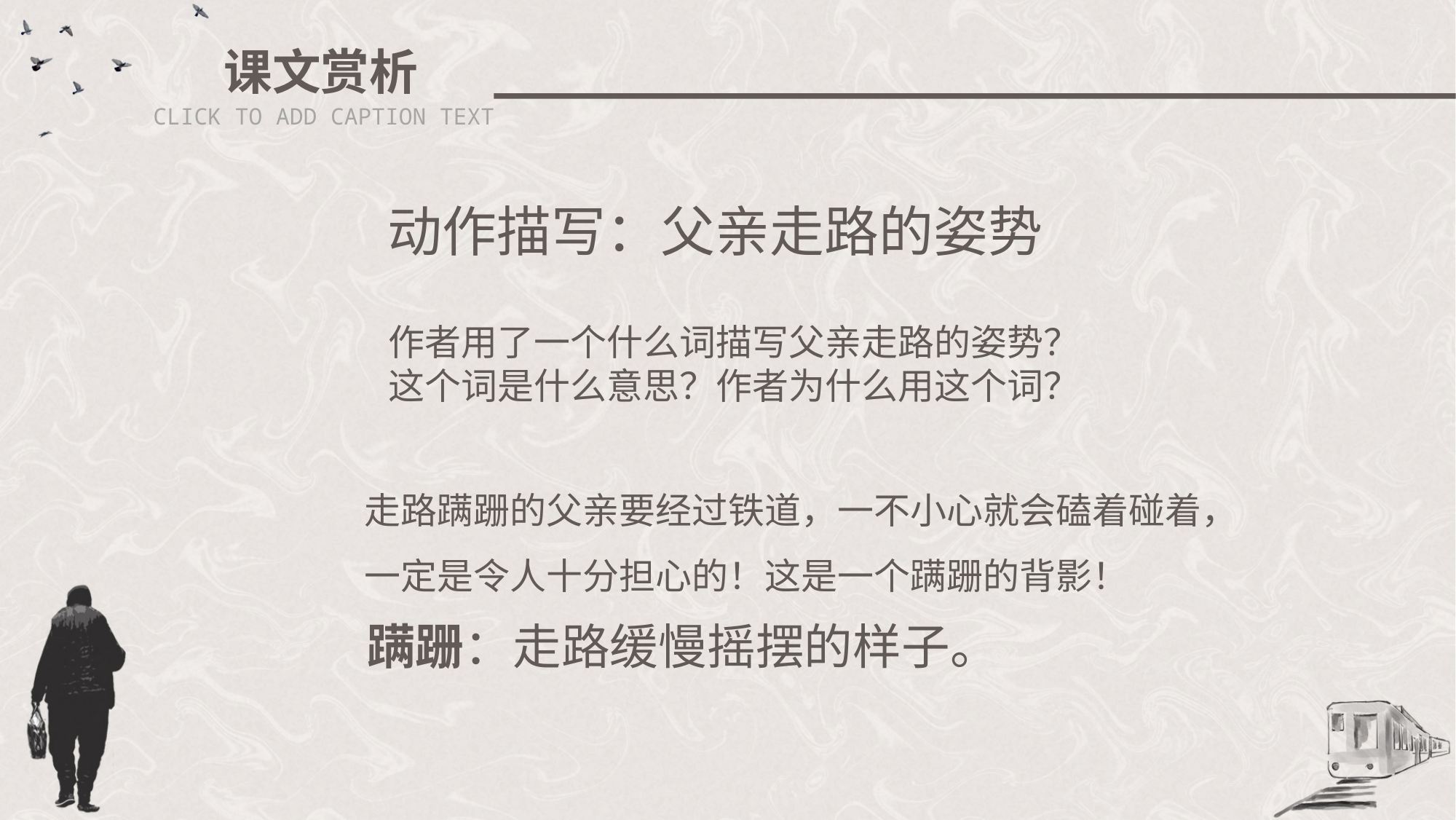

课文赏析

CLICK TO ADD CAPTION TEXT
动作描写：父亲走路的姿势
作者用了一个什么词描写父亲走路的姿势？这个词是什么意思？作者为什么用这个词？
走路蹒跚的父亲要经过铁道，一不小心就会磕着碰着，一定是令人十分担心的！这是一个蹒跚的背影！
蹒跚：走路缓慢摇摆的样子。